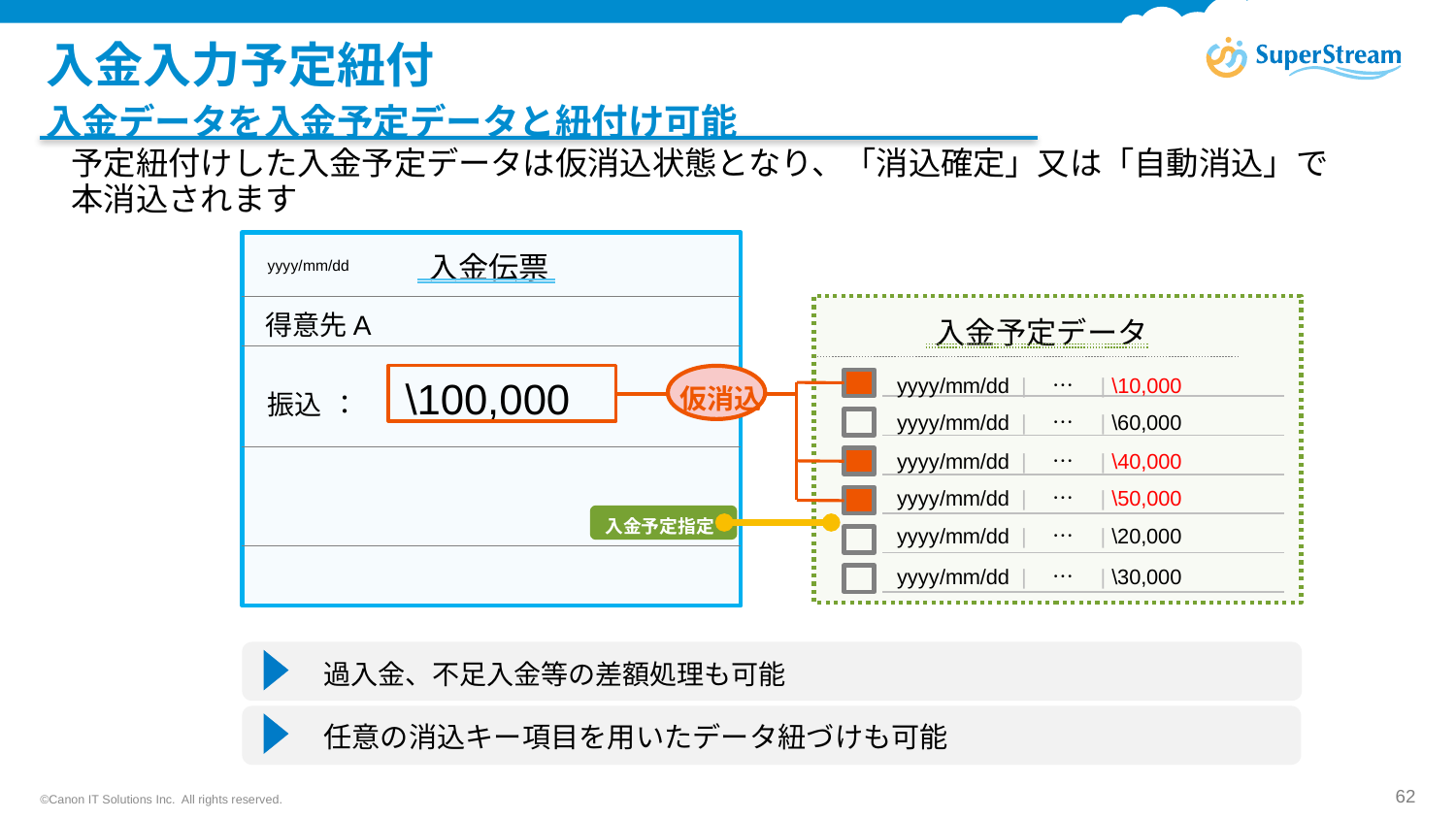

# 入金入力予定紐付
入金データを入金予定データと紐付け可能

予定紐付けした入金予定データは仮消込状態となり、「消込確定」又は「自動消込」で
本消込されます

入金伝票
yyyy/mm/dd

得意先A
入金予定データ
振込 ：　 \100,000
yyyy/mm/dd  |　…　| \10,000

仮消込
yyyy/mm/dd  |　…　| \60,000

yyyy/mm/dd  |　…　| \40,000

yyyy/mm/dd  |　…　| \50,000

入金予定指定
yyyy/mm/dd  |　…　| \20,000

yyyy/mm/dd  |　…　| \30,000

過入金、不足入金等の差額処理も可能

任意の消込キー項目を用いたデータ紐づけも可能

©Canon IT Solutions Inc.  All rights reserved.
62